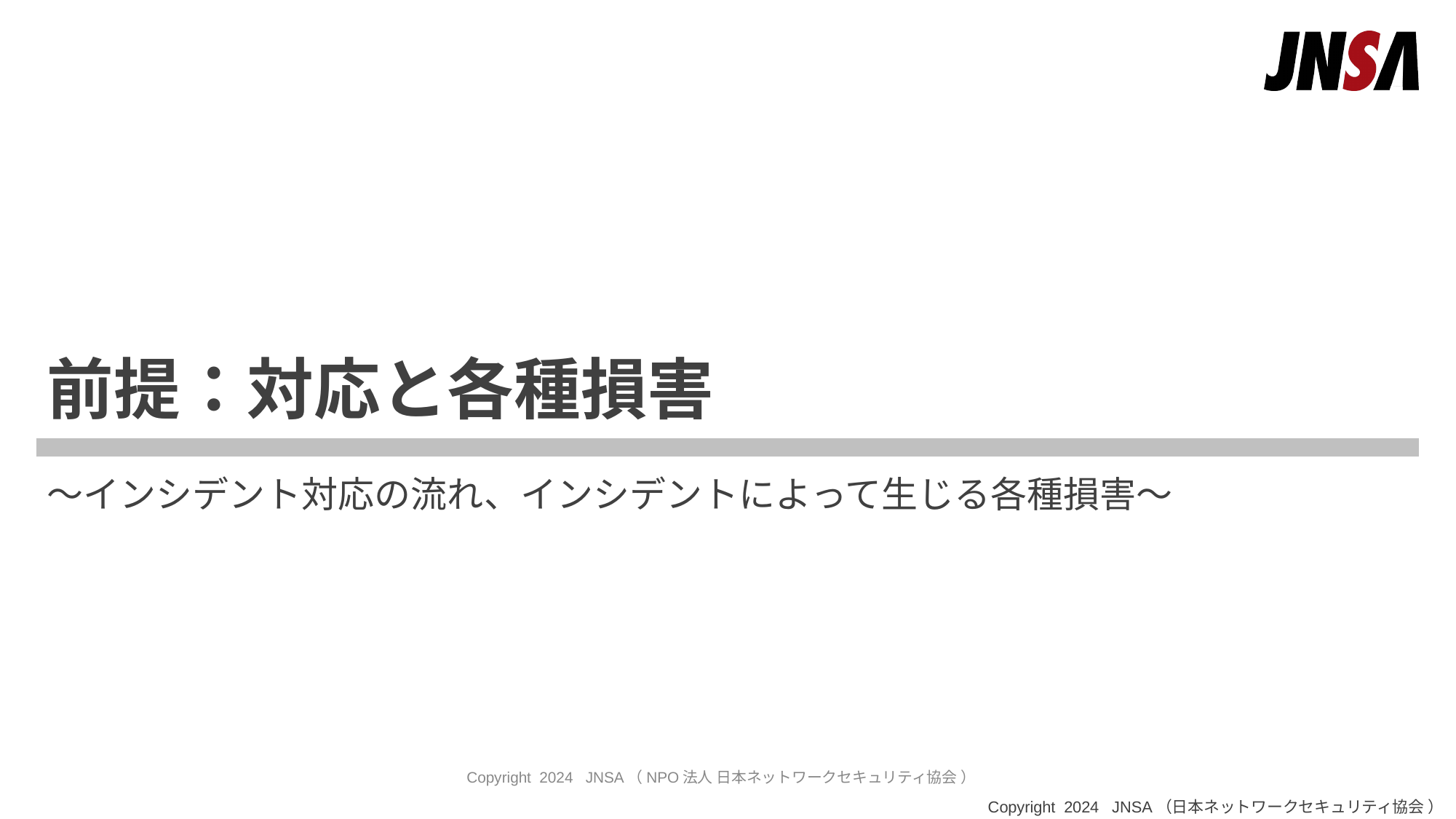

# 前提：対応と各種損害
～インシデント対応の流れ、インシデントによって生じる各種損害～
Copyright  2024   JNSA（NPO法人 日本ネットワークセキュリティ協会 ​‌）​
Copyright  2024   JNSA（日本ネットワークセキュリティ協会 ​‌）​